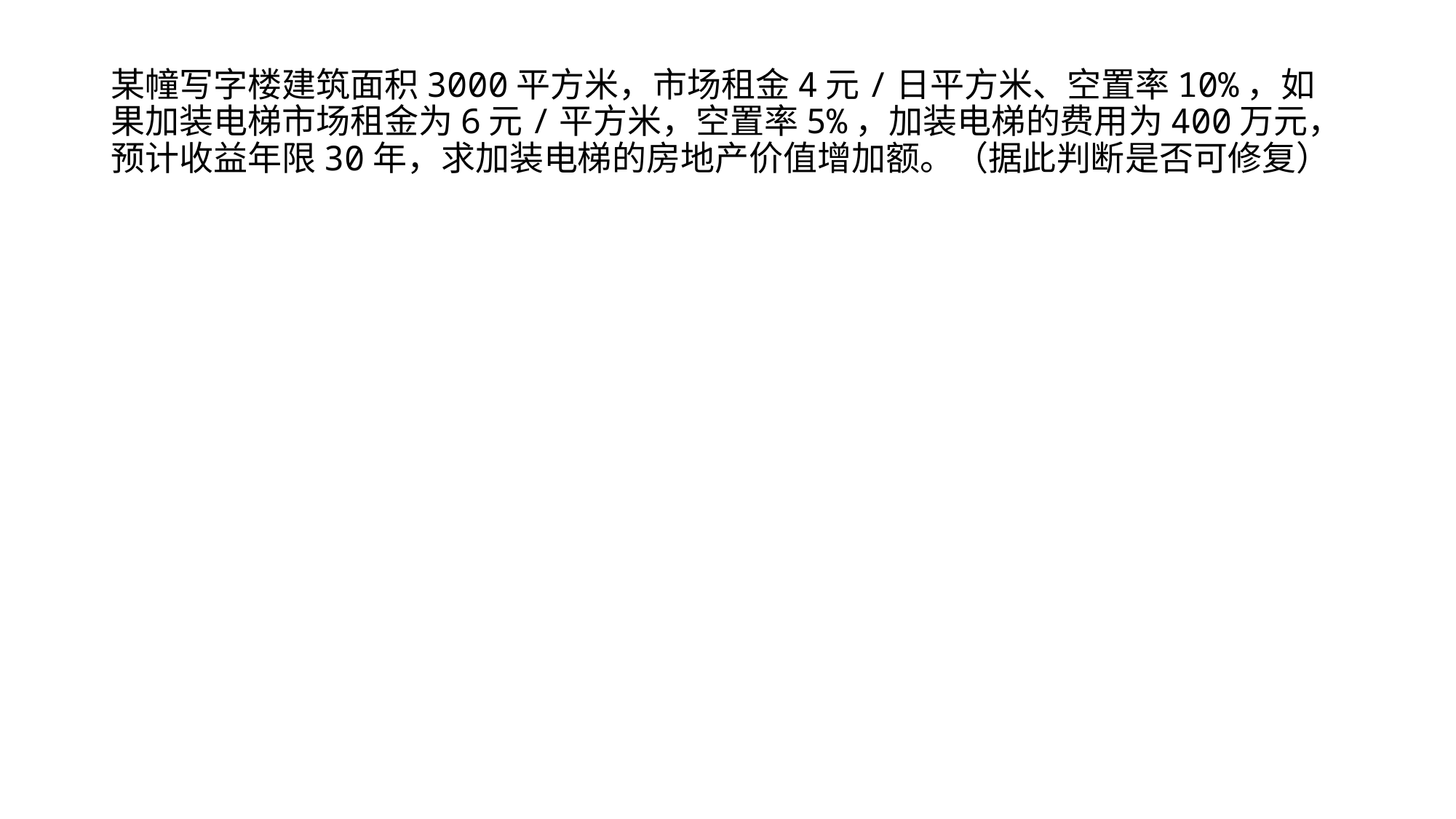

# 某幢写字楼建筑面积3000平方米，市场租金4元/日平方米、空置率10%，如果加装电梯市场租金为6元/平方米，空置率5%，加装电梯的费用为400万元，预计收益年限30年，求加装电梯的房地产价值增加额。（据此判断是否可修复）